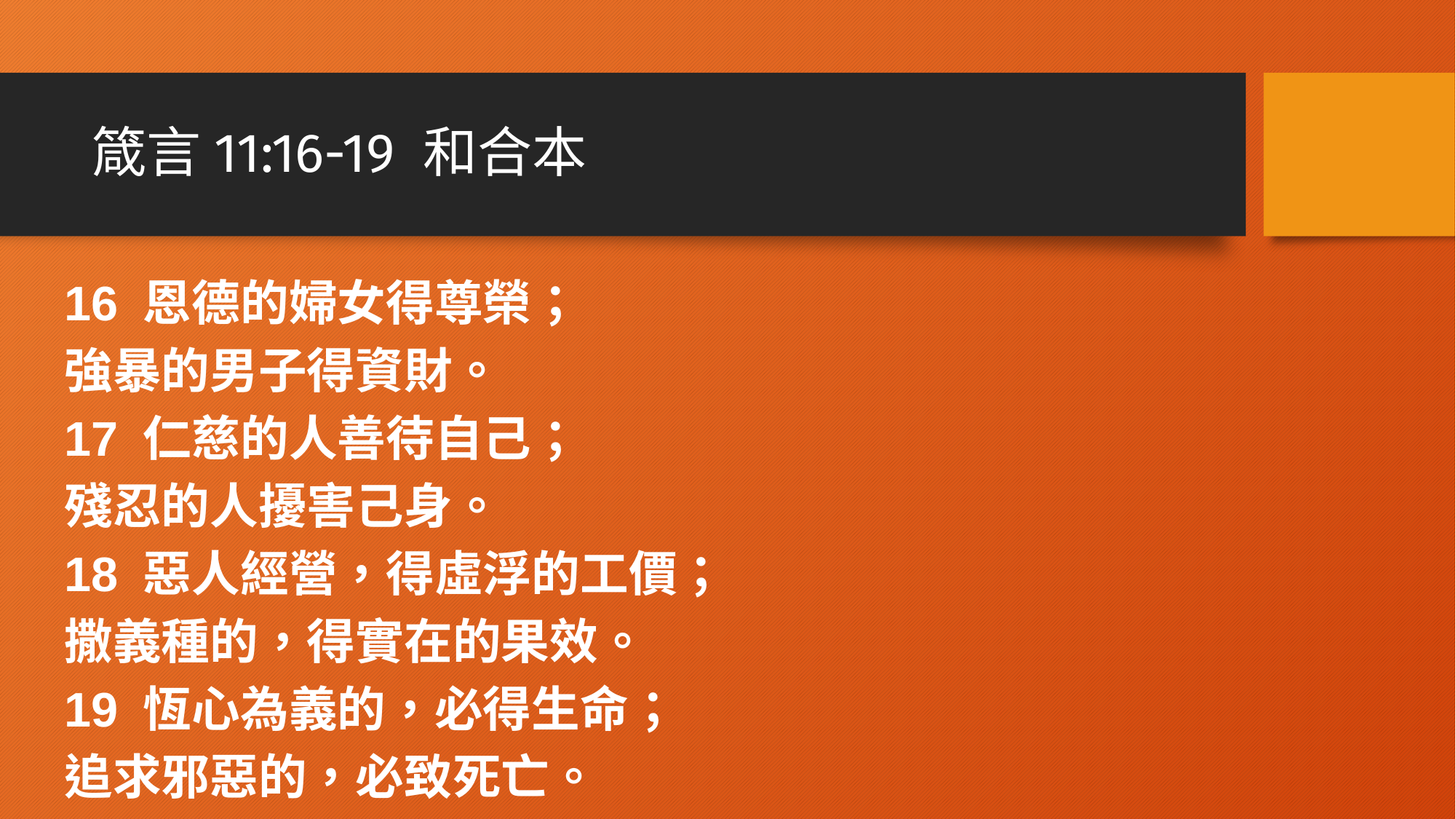

# 箴言‬11:16-19 和合本
‪
‪16 恩德的婦女得尊榮；
強暴的男子得資財。
17 仁慈的人善待自己；
殘忍的人擾害己身。
18 惡人經營，得虛浮的工價；
撒義種的，得實在的果效。
19 恆心為義的，必得生命；
追求邪惡的，必致死亡。